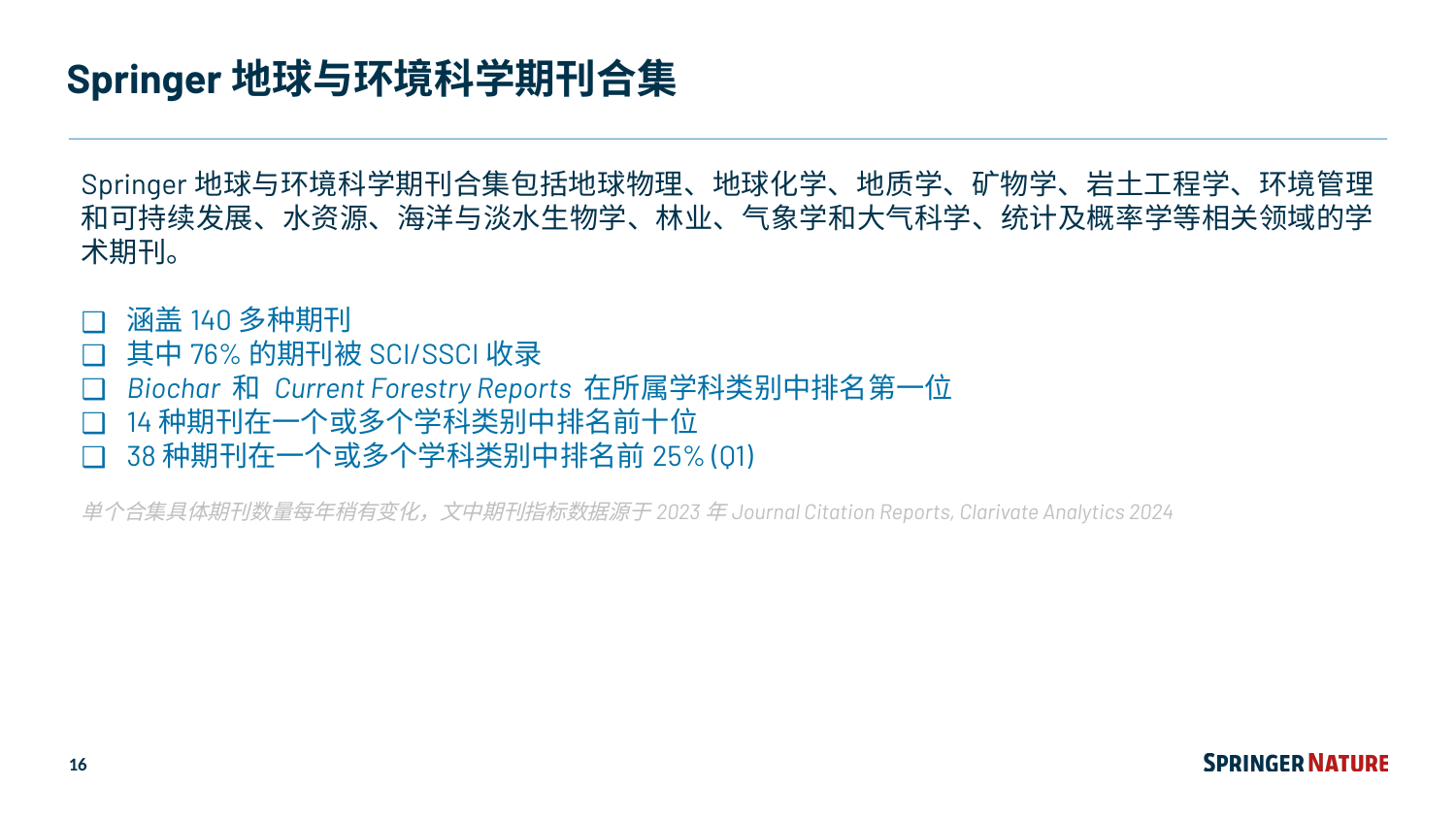

# Springer地球与环境科学期刊合集
Springer地球与环境科学期刊合集包括地球物理、地球化学、地质学、矿物学、岩土工程学、环境管理和可持续发展、水资源、海洋与淡水生物学、林业、气象学和大气科学、统计及概率学等相关领域的学术期刊。

涵盖140多种期刊
其中76%的期刊被SCI/SSCI收录
Biochar 和 Current Forestry Reports 在所属学科类别中排名第一位
14种期刊在一个或多个学科类别中排名前十位
38种期刊在一个或多个学科类别中排名前25% (Q1)

单个合集具体期刊数量每年稍有变化，文中期刊指标数据源于2023年Journal Citation Reports, Clarivate Analytics 2024